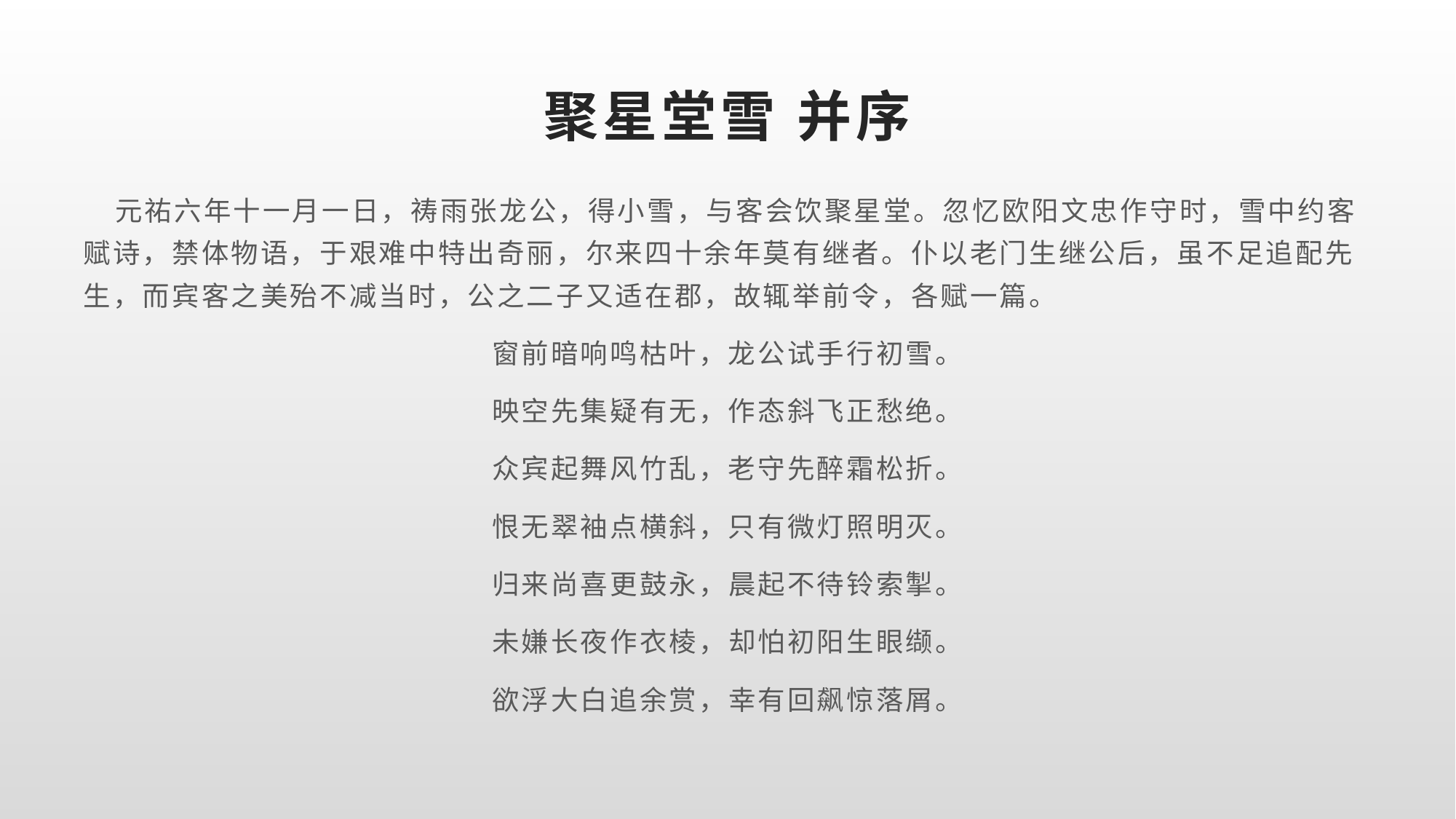

# 聚星堂雪 并序
元祐六年十一月一日，祷雨张龙公，得小雪，与客会饮聚星堂。忽忆欧阳文忠作守时，雪中约客赋诗，禁体物语，于艰难中特出奇丽，尔来四十余年莫有继者。仆以老门生继公后，虽不足追配先生，而宾客之美殆不减当时，公之二子又适在郡，故辄举前令，各赋一篇。
窗前暗响鸣枯叶，龙公试手行初雪。
映空先集疑有无，作态斜飞正愁绝。
众宾起舞风竹乱，老守先醉霜松折。
恨无翠袖点横斜，只有微灯照明灭。
归来尚喜更鼓永，晨起不待铃索掣。
未嫌长夜作衣棱，却怕初阳生眼缬。
欲浮大白追余赏，幸有回飙惊落屑。